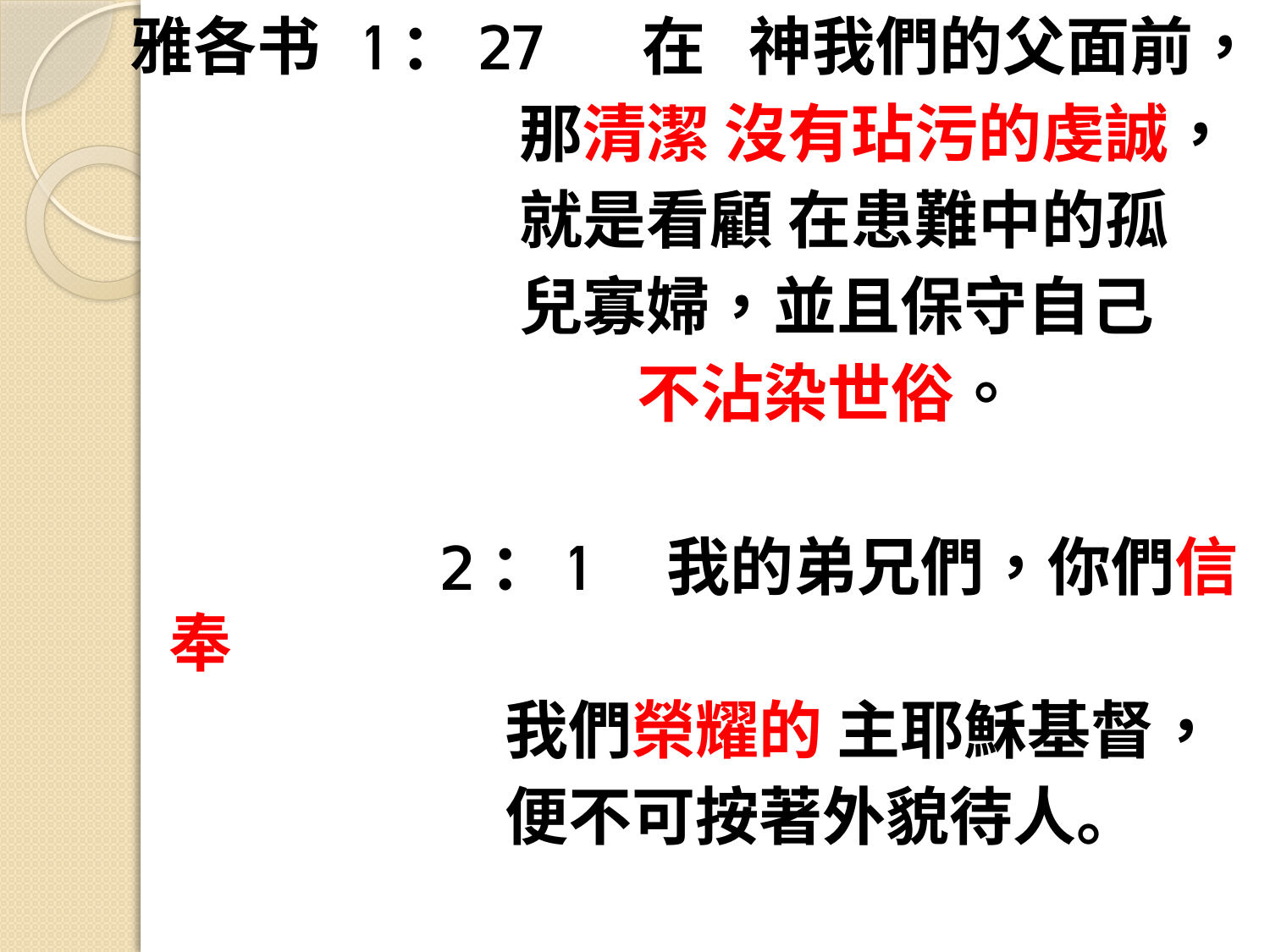

雅各书  1：27    在   神我們的父面前，
                          那清潔 沒有玷污的虔誠，
                          就是看顧 在患難中的孤
                          兒寡婦，並且保守自己
				     不沾染世俗。

               2：1   我的弟兄們，你們信奉
                         我們榮耀的 主耶穌基督，
                         便不可按著外貌待人。